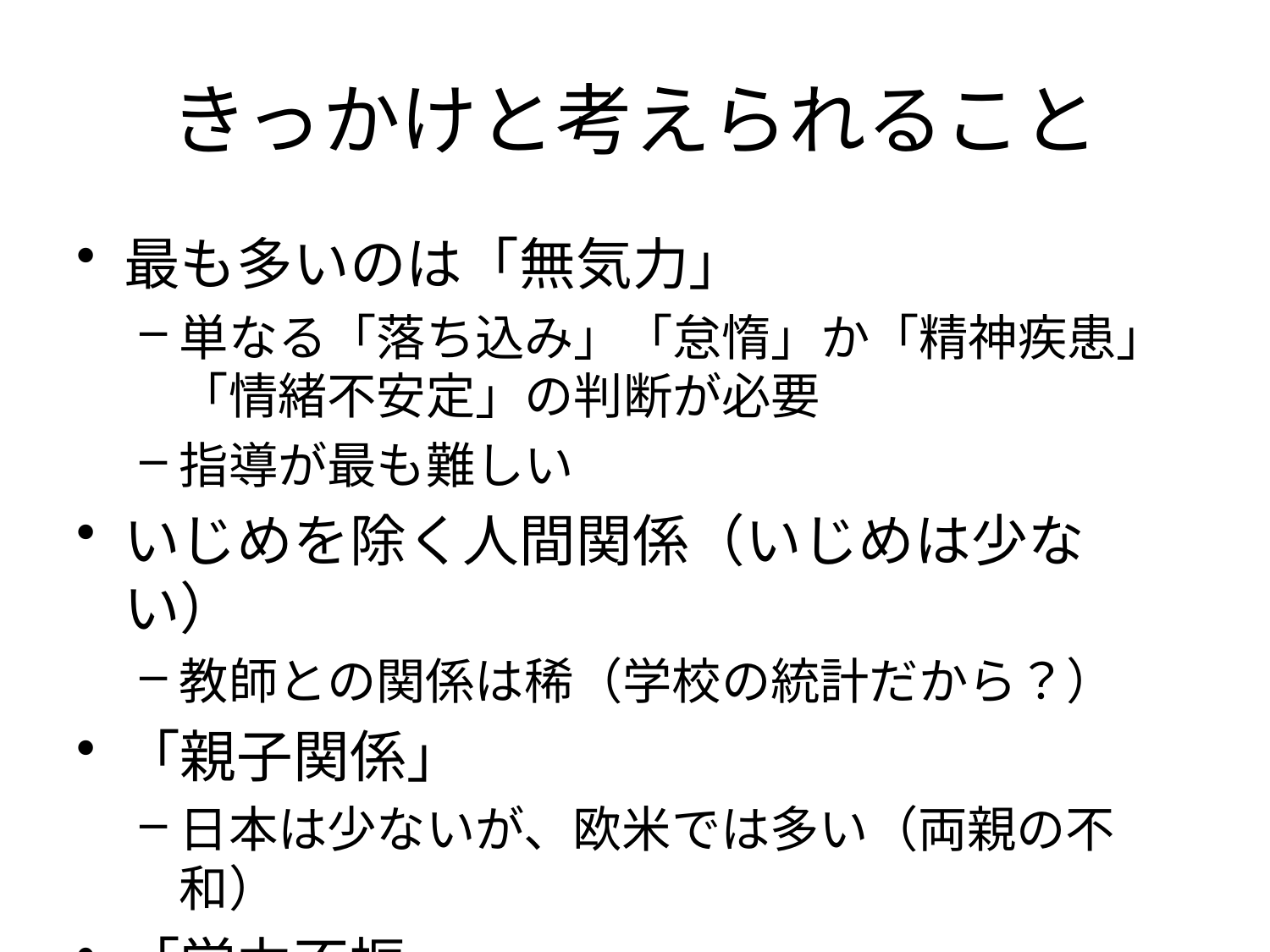

# きっかけと考えられること
最も多いのは「無気力」
単なる「落ち込み」「怠惰」か「精神疾患」「情緒不安定」の判断が必要
指導が最も難しい
いじめを除く人間関係（いじめは少ない）
教師との関係は稀（学校の統計だから？）
「親子関係」
日本は少ないが、欧米では多い（両親の不和）
「学力不振」